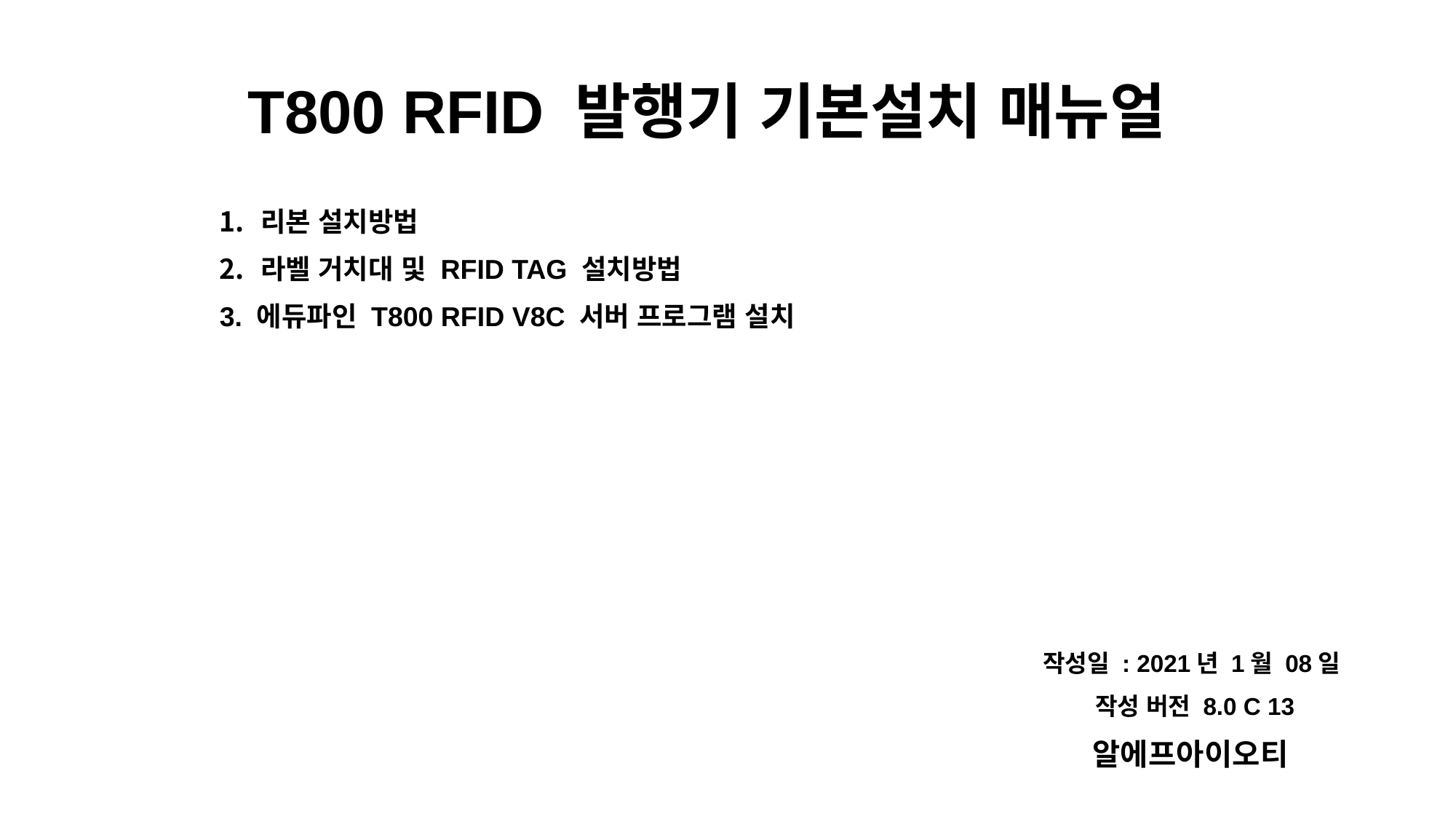

T800 RFID 발행기 기본설치 매뉴얼
리본 설치방법
라벨 거치대 및 RFID TAG 설치방법
3. 에듀파인 T800 RFID V8C 서버 프로그램 설치
작성일 : 2021년 1월 08일
작성 버전 8.0 C 13
알에프아이오티